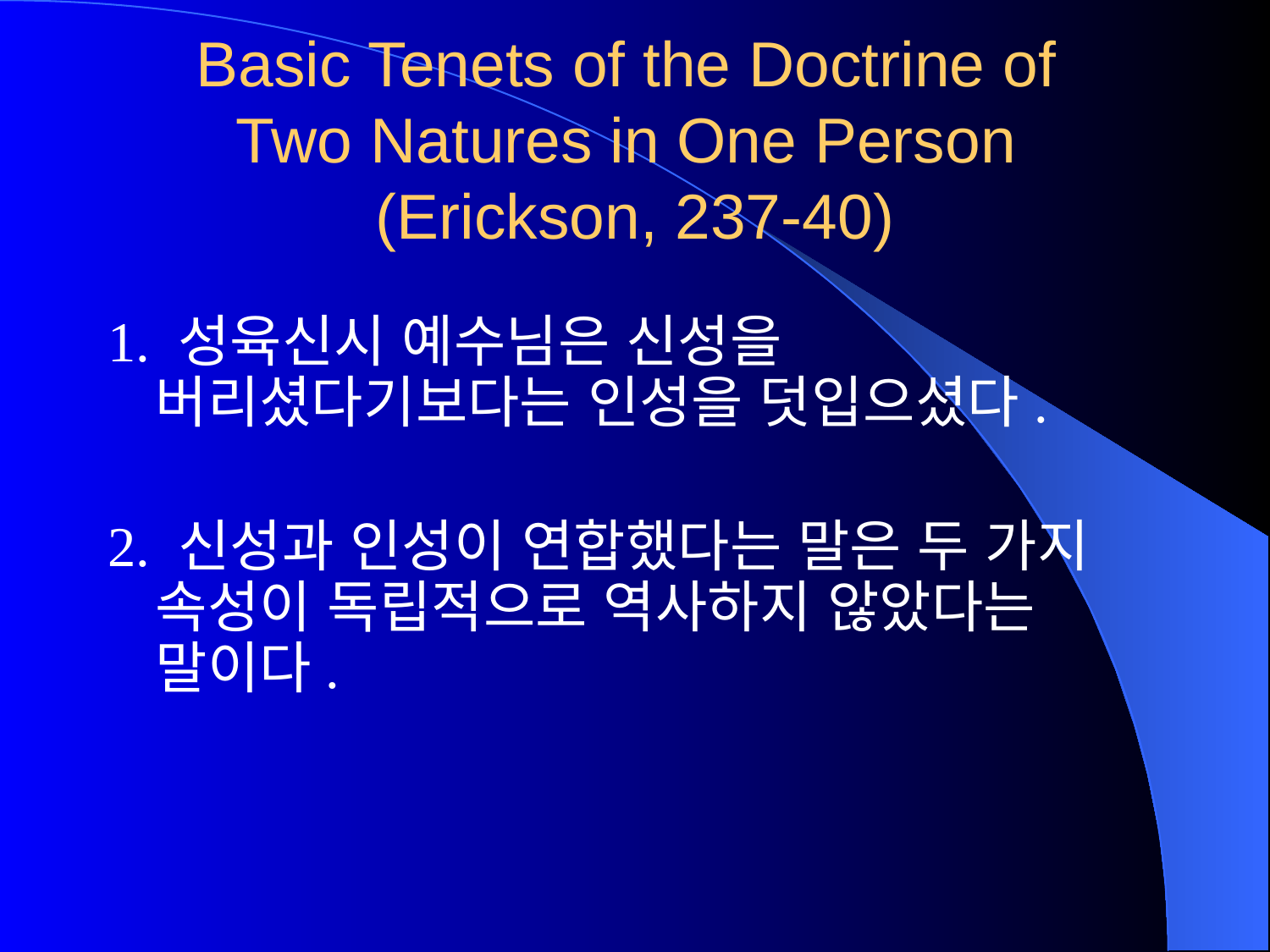

# Basic Tenets of the Doctrine of Two Natures in One Person (Erickson, 237-40)
1. 성육신시 예수님은 신성을 버리셨다기보다는 인성을 덧입으셨다.

2. 신성과 인성이 연합했다는 말은 두 가지 속성이 독립적으로 역사하지 않았다는 말이다.